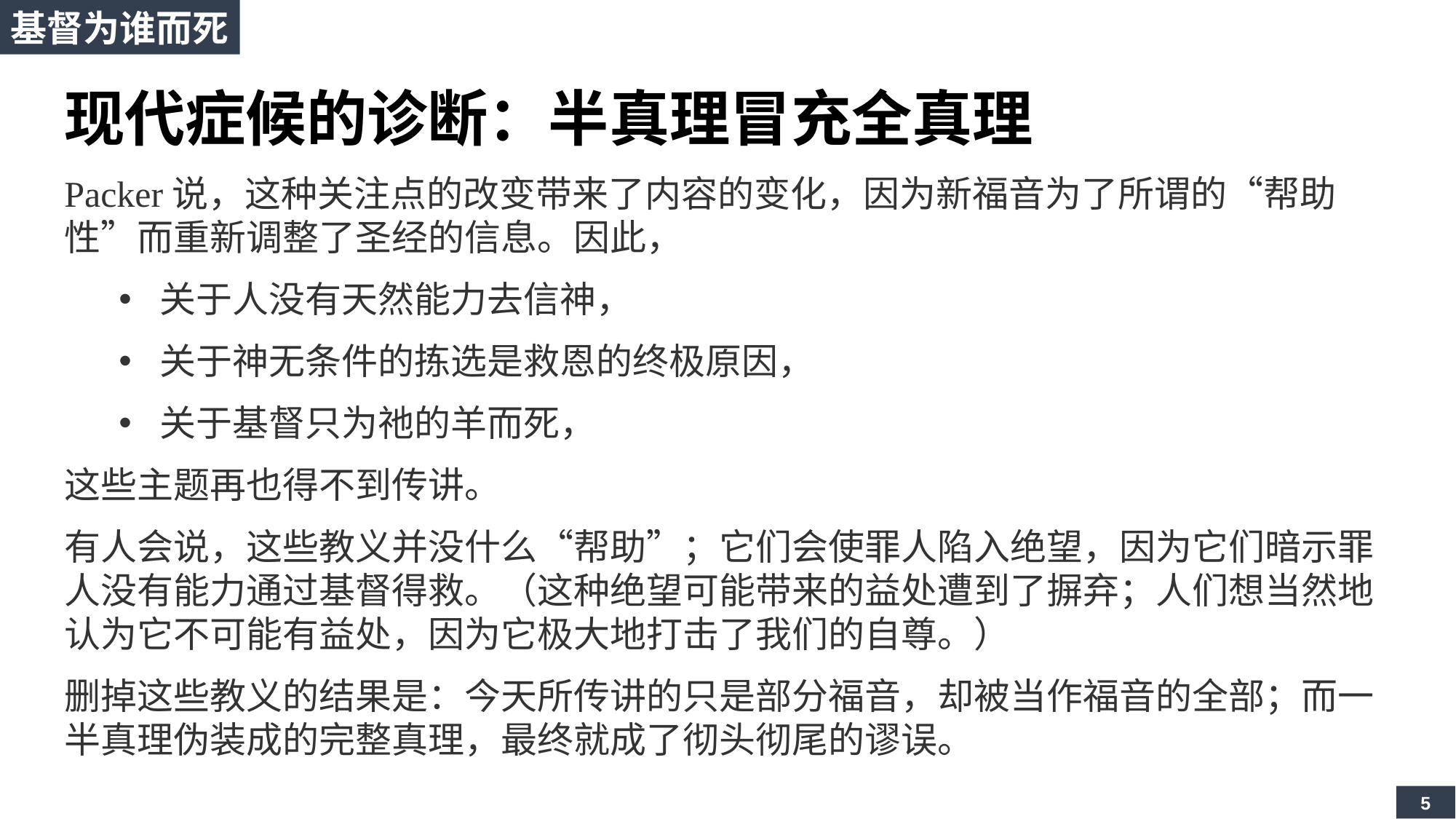

基督为谁而死
现代症候的诊断：半真理冒充全真理
Packer说，这种关注点的改变带来了内容的变化，因为新福音为了所谓的“帮助性”而重新调整了圣经的信息。因此，
关于人没有天然能力去信神，
关于神无条件的拣选是救恩的终极原因，
关于基督只为祂的羊而死，
这些主题再也得不到传讲。
有人会说，这些教义并没什么“帮助”；它们会使罪人陷入绝望，因为它们暗示罪人没有能力通过基督得救。（这种绝望可能带来的益处遭到了摒弃；人们想当然地认为它不可能有益处，因为它极大地打击了我们的自尊。）
删掉这些教义的结果是：今天所传讲的只是部分福音，却被当作福音的全部；而一半真理伪装成的完整真理，最终就成了彻头彻尾的谬误。
5